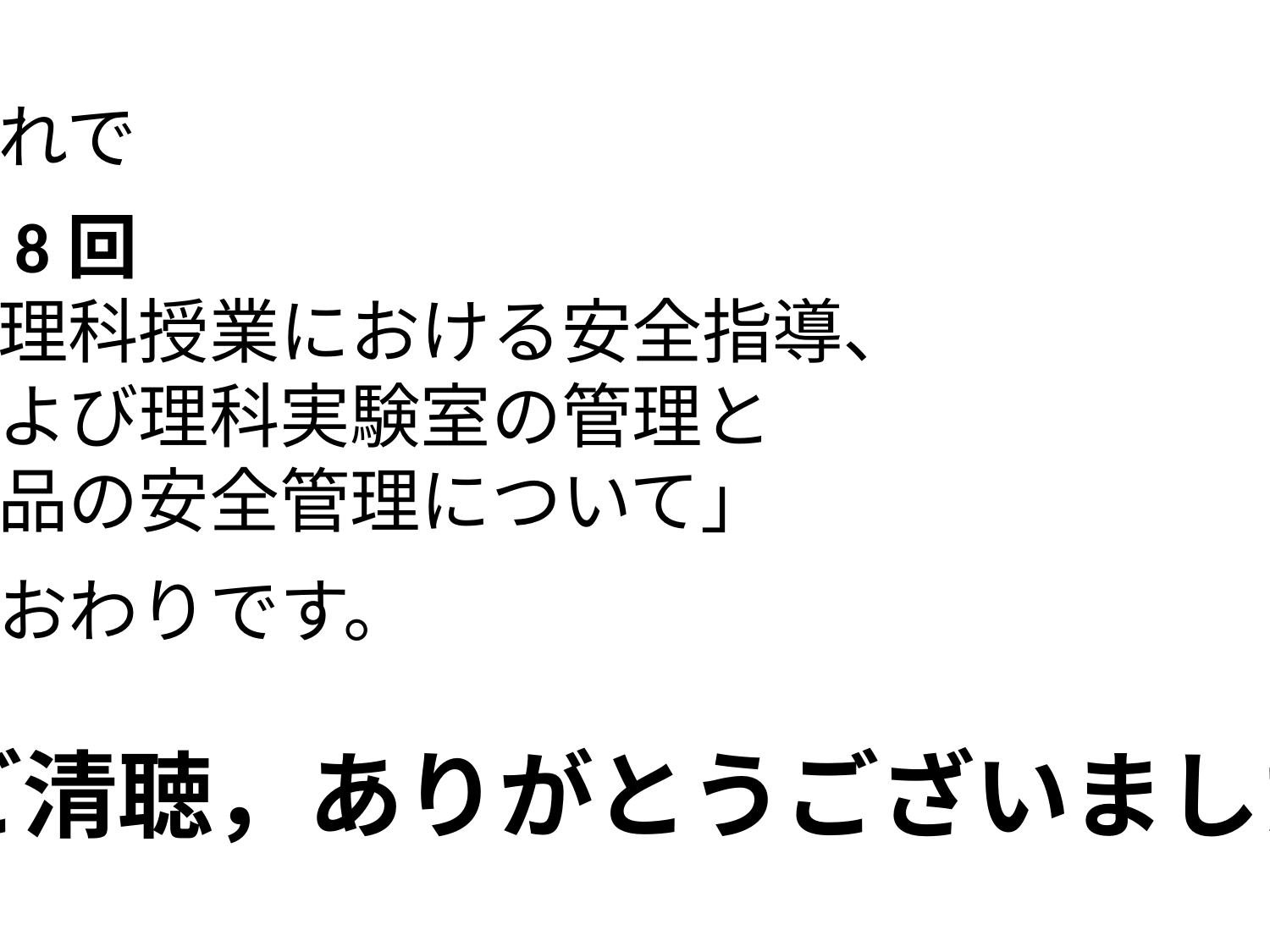

これで

第8回
「理科授業における安全指導、
および理科実験室の管理と
薬品の安全管理について」

はおわりです。

ご清聴，ありがとうございました